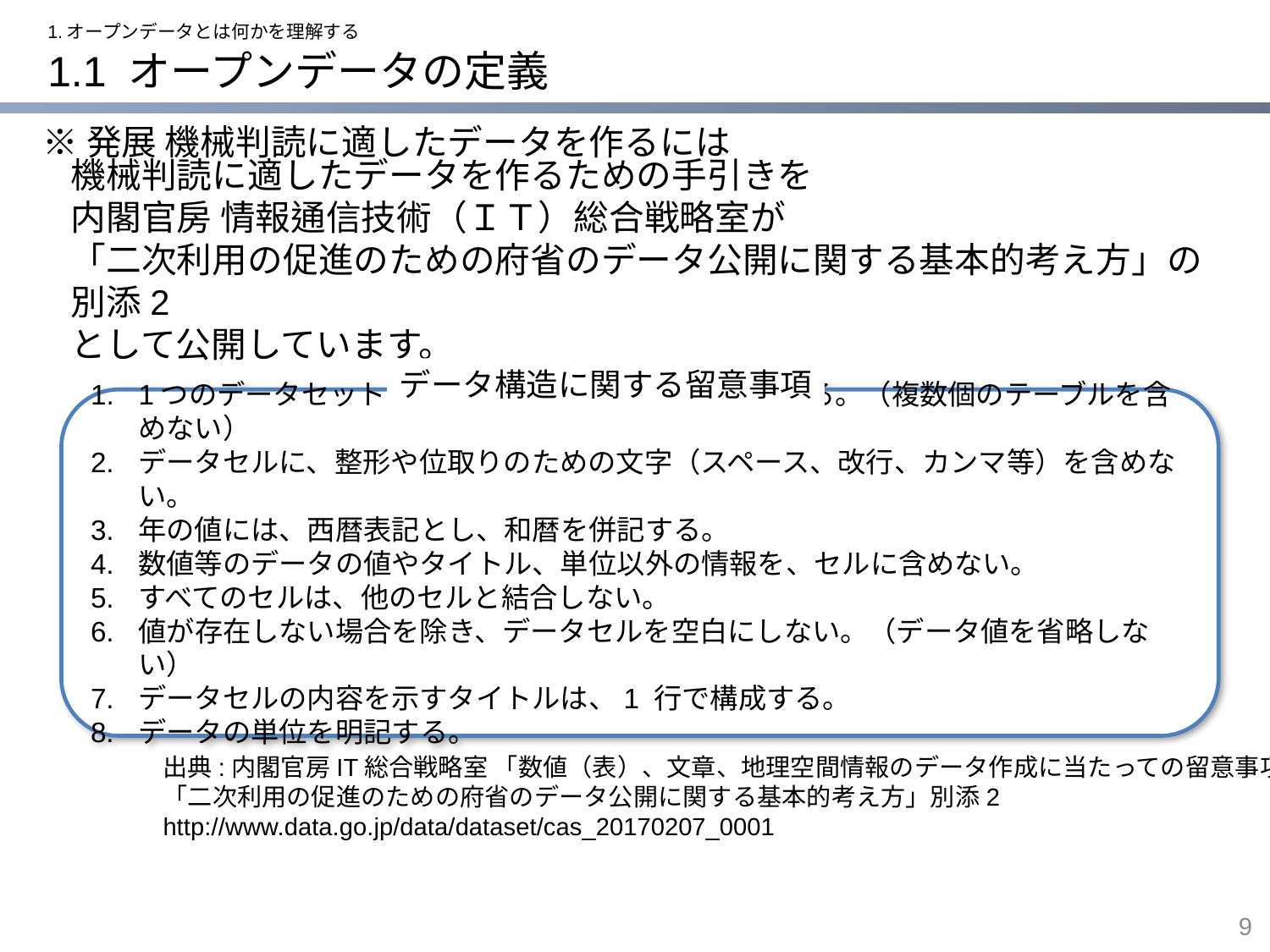

1.オープンデータとは何かを理解する
# 1.1 オープンデータの定義
※発展 機械判読に適したデータを作るには
機械判読に適したデータを作るための手引きを
内閣官房 情報通信技術（ＩＴ）総合戦略室が
「二次利用の促進のための府省のデータ公開に関する基本的考え方」の別添2
として公開しています。

データ構造に関する留意事項
1つのデータセットには、1つのテーブルのみを含める。（複数個のテーブルを含めない）
データセルに、整形や位取りのための文字（スペース、改行、カンマ等）を含めない。
年の値には、西暦表記とし、和暦を併記する。
数値等のデータの値やタイトル、単位以外の情報を、セルに含めない。
すべてのセルは、他のセルと結合しない。
値が存在しない場合を除き、データセルを空白にしない。（データ値を省略しない）
データセルの内容を示すタイトルは、1 行で構成する。
データの単位を明記する。
出典:内閣官房IT総合戦略室 「数値（表）、文章、地理空間情報のデータ作成に当たっての留意事項」
「二次利用の促進のための府省のデータ公開に関する基本的考え方」別添2
http://www.data.go.jp/data/dataset/cas_20170207_0001
9